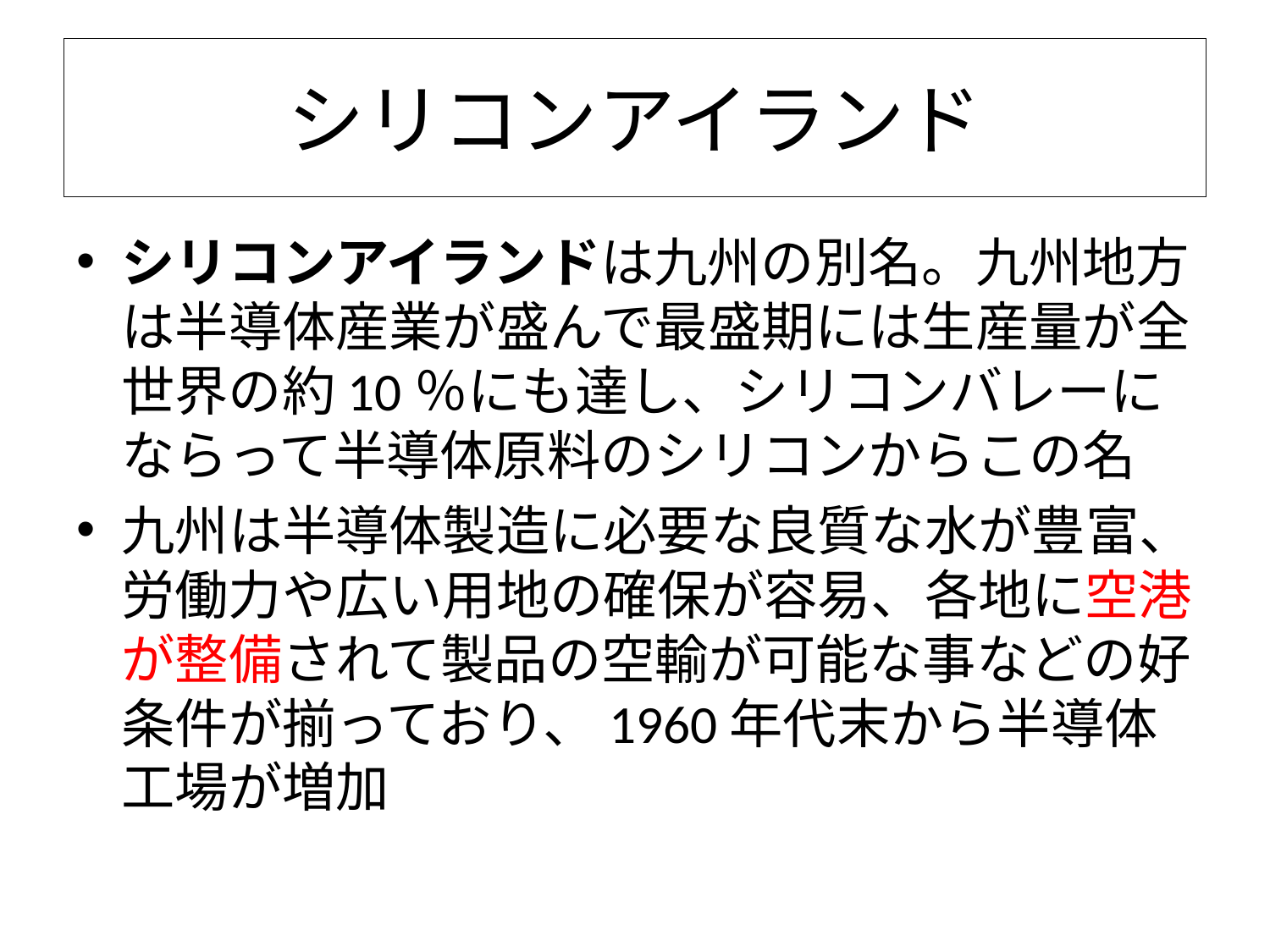

# シリコンアイランド
シリコンアイランドは九州の別名。九州地方は半導体産業が盛んで最盛期には生産量が全世界の約10％にも達し、シリコンバレーにならって半導体原料のシリコンからこの名
九州は半導体製造に必要な良質な水が豊富、労働力や広い用地の確保が容易、各地に空港が整備されて製品の空輸が可能な事などの好条件が揃っており、1960年代末から半導体工場が増加